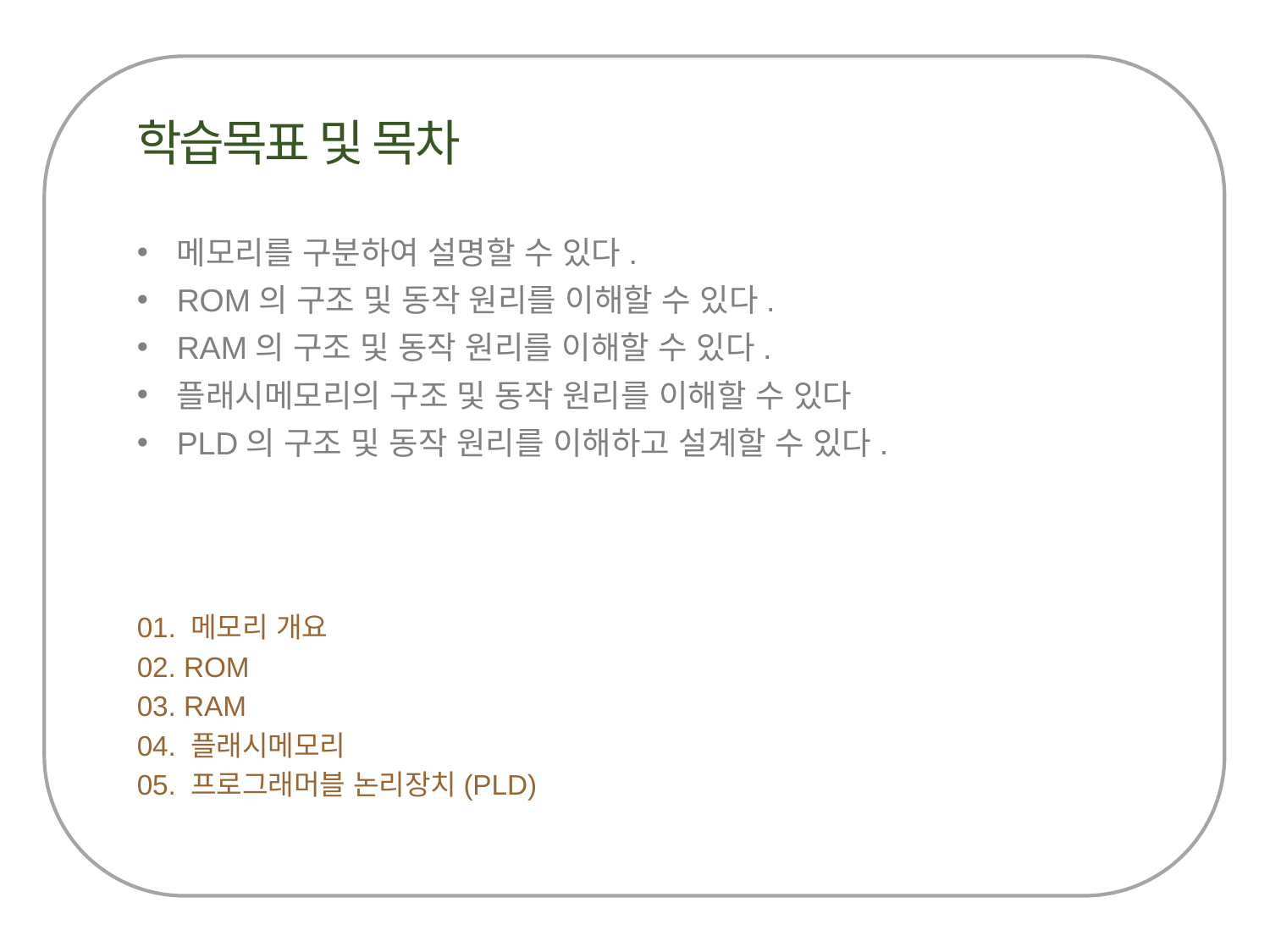

메모리를 구분하여 설명할 수 있다.
ROM의 구조 및 동작 원리를 이해할 수 있다.
RAM의 구조 및 동작 원리를 이해할 수 있다.
플래시메모리의 구조 및 동작 원리를 이해할 수 있다
PLD의 구조 및 동작 원리를 이해하고 설계할 수 있다.

01. 메모리 개요
02. ROM
03. RAM
04. 플래시메모리
05. 프로그래머블 논리장치(PLD)